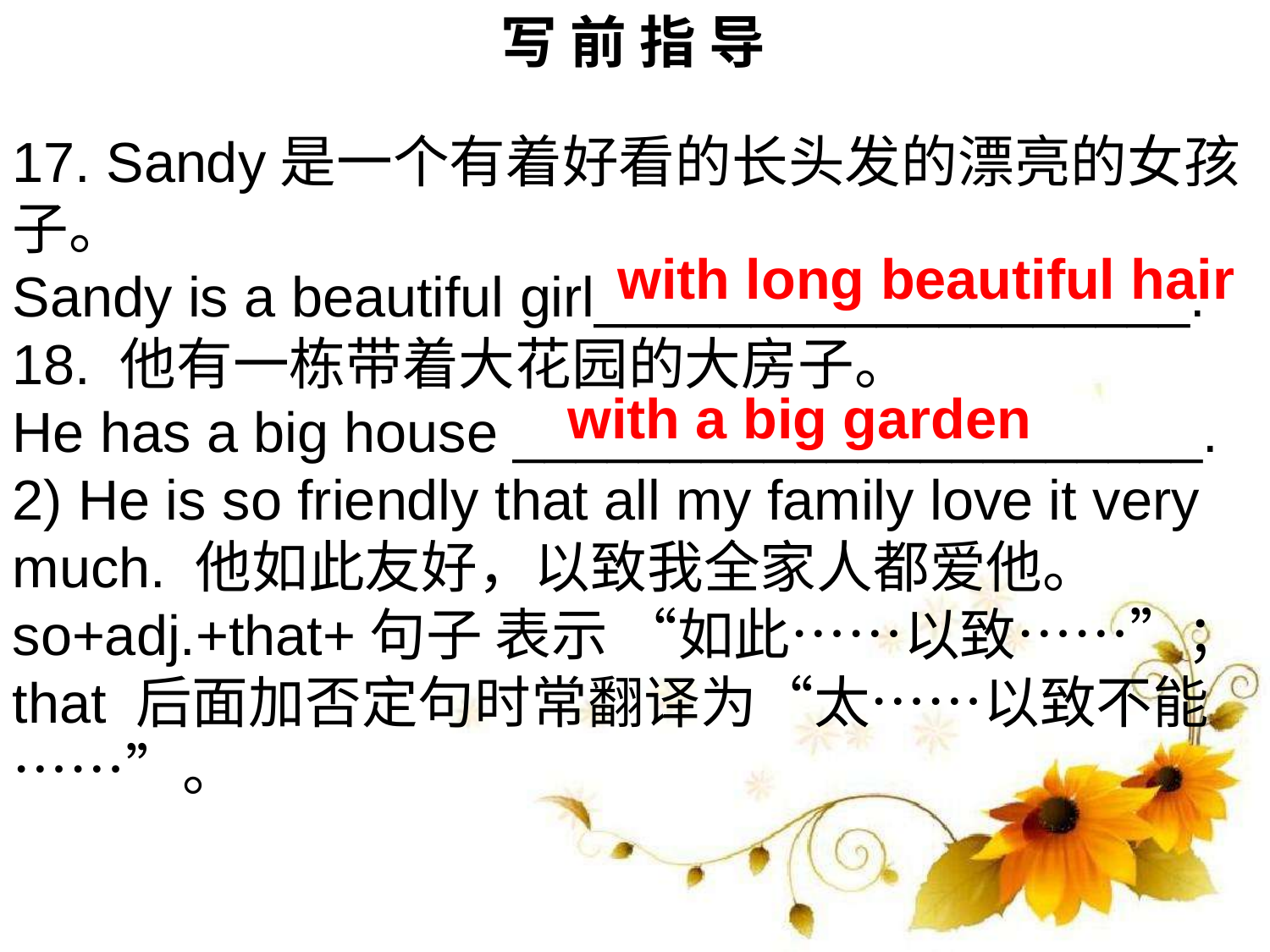

写 前 指 导
17. Sandy是一个有着好看的长头发的漂亮的女孩子。
Sandy is a beautiful girl___________________.
18. 他有一栋带着大花园的大房子。
He has a big house ______________________.
2) He is so friendly that all my family love it very much. 他如此友好，以致我全家人都爱他。
so+adj.+that+句子 表示 “如此……以致……”；that 后面加否定句时常翻译为“太……以致不能……”。
with long beautiful hair
with a big garden